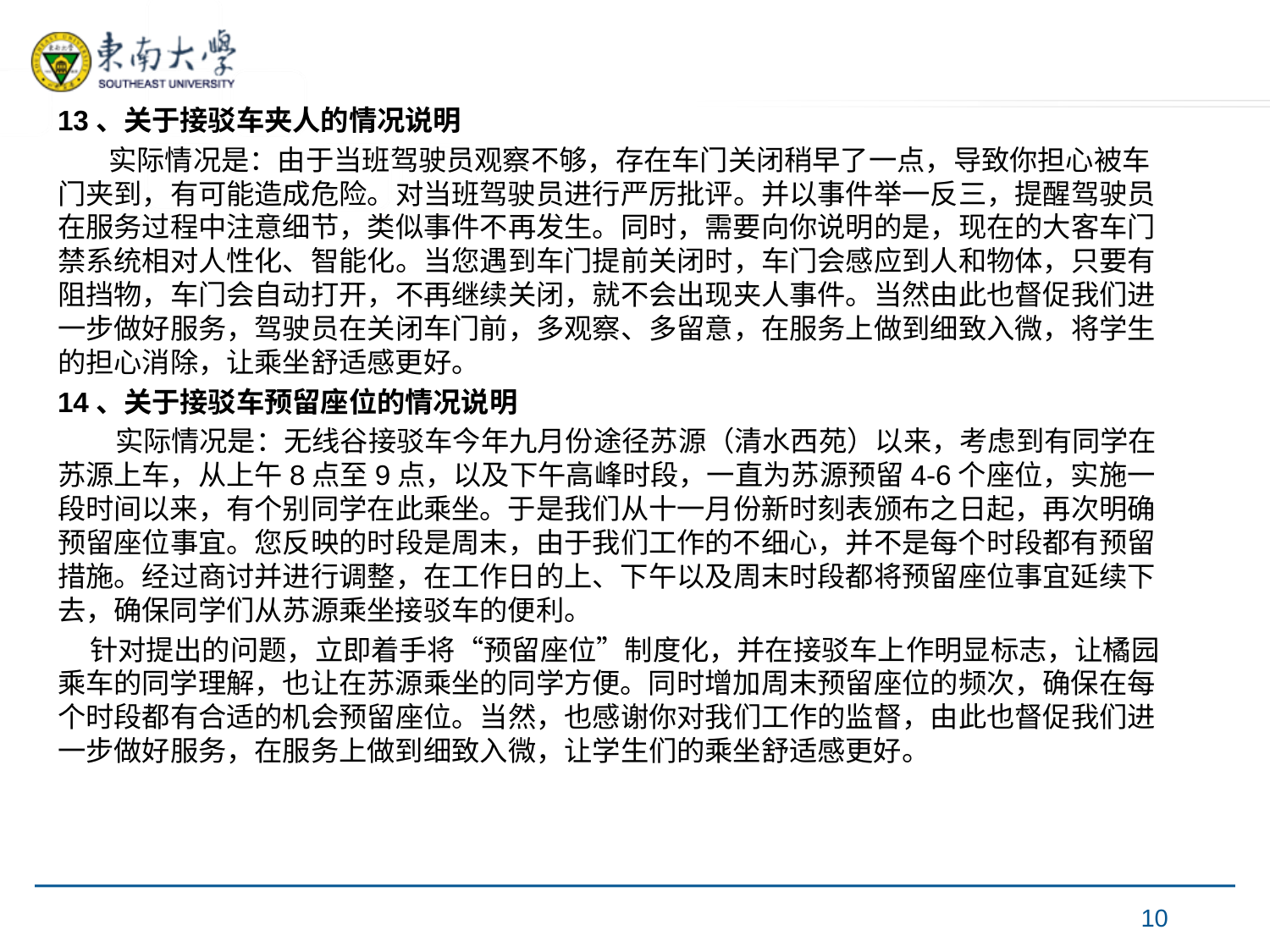

13、关于接驳车夹人的情况说明
       实际情况是：由于当班驾驶员观察不够，存在车门关闭稍早了一点，导致你担心被车门夹到，有可能造成危险。对当班驾驶员进行严厉批评。并以事件举一反三，提醒驾驶员在服务过程中注意细节，类似事件不再发生。同时，需要向你说明的是，现在的大客车门禁系统相对人性化、智能化。当您遇到车门提前关闭时，车门会感应到人和物体，只要有阻挡物，车门会自动打开，不再继续关闭，就不会出现夹人事件。当然由此也督促我们进一步做好服务，驾驶员在关闭车门前，多观察、多留意，在服务上做到细致入微，将学生的担心消除，让乘坐舒适感更好。
14、关于接驳车预留座位的情况说明
        实际情况是：无线谷接驳车今年九月份途径苏源（清水西苑）以来，考虑到有同学在苏源上车，从上午8点至9点，以及下午高峰时段，一直为苏源预留4-6个座位，实施一段时间以来，有个别同学在此乘坐。于是我们从十一月份新时刻表颁布之日起，再次明确预留座位事宜。您反映的时段是周末，由于我们工作的不细心，并不是每个时段都有预留措施。经过商讨并进行调整，在工作日的上、下午以及周末时段都将预留座位事宜延续下去，确保同学们从苏源乘坐接驳车的便利。
    针对提出的问题，立即着手将“预留座位”制度化，并在接驳车上作明显标志，让橘园乘车的同学理解，也让在苏源乘坐的同学方便。同时增加周末预留座位的频次，确保在每个时段都有合适的机会预留座位。当然，也感谢你对我们工作的监督，由此也督促我们进一步做好服务，在服务上做到细致入微，让学生们的乘坐舒适感更好。